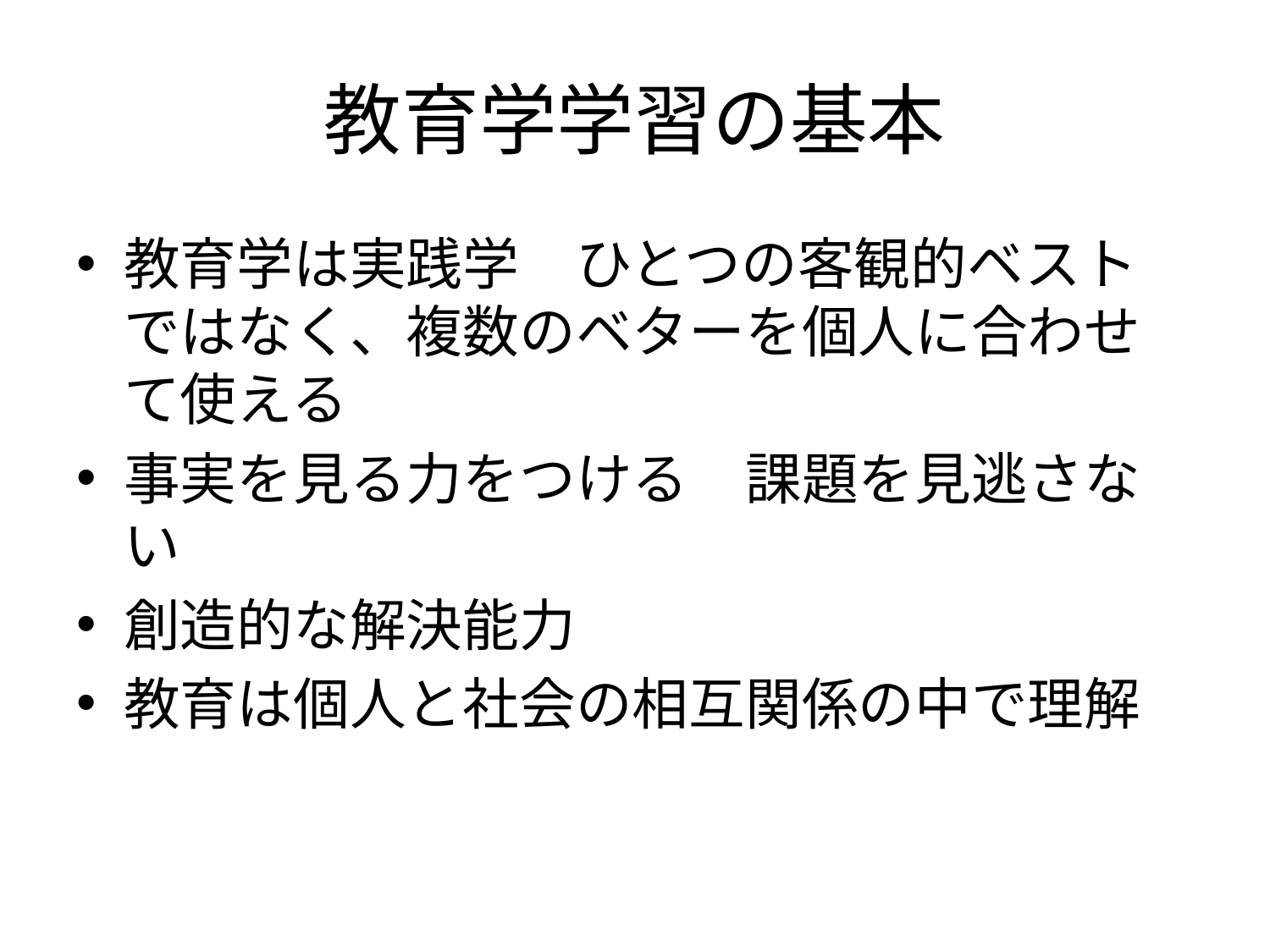

# 教育学学習の基本
教育学は実践学　ひとつの客観的ベストではなく、複数のベターを個人に合わせて使える
事実を見る力をつける　課題を見逃さない
創造的な解決能力
教育は個人と社会の相互関係の中で理解